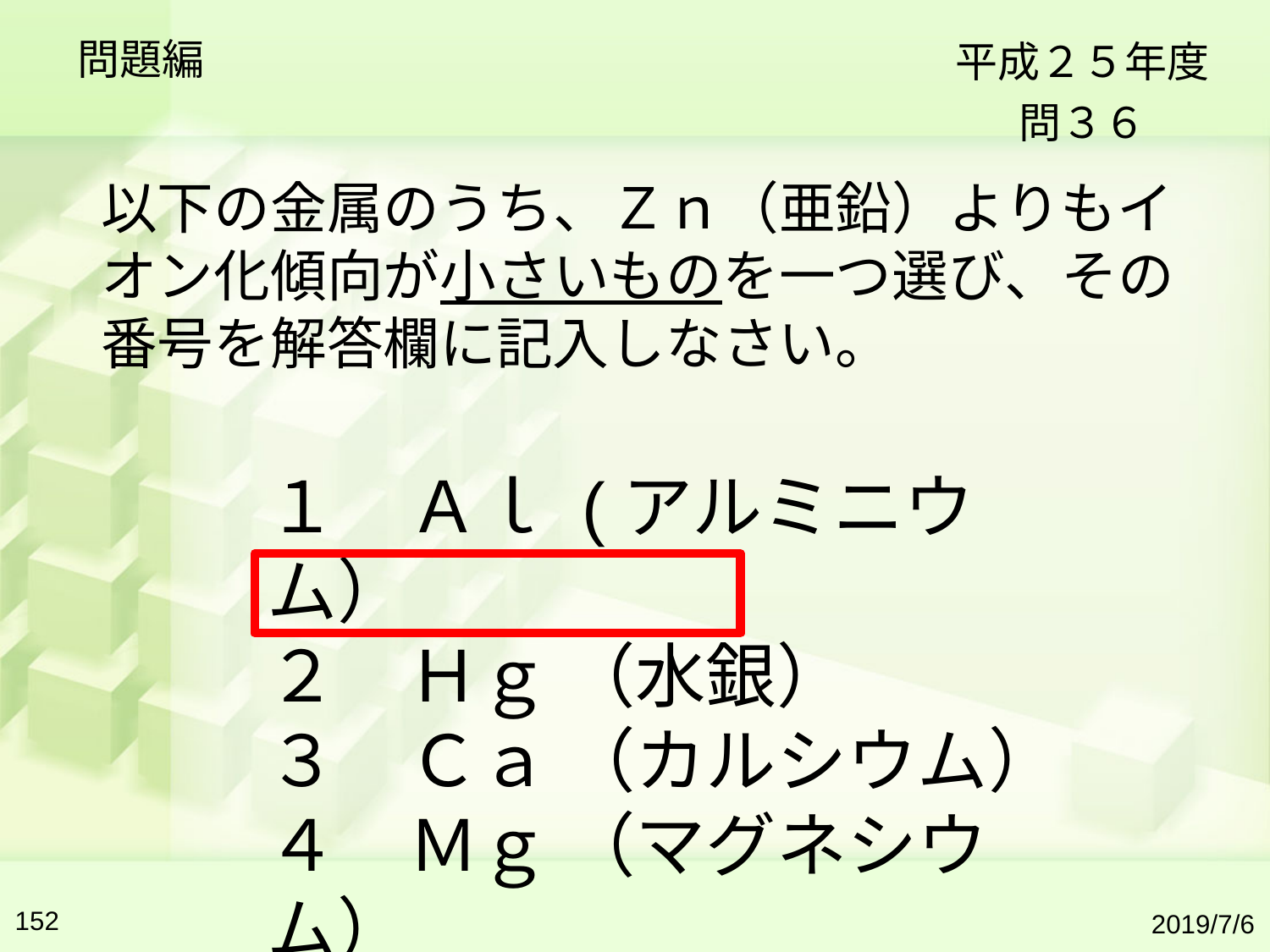

問題編
平成２５年度
問３６
以下の金属のうち、Ｚｎ（亜鉛）よりもイオン化傾向が小さいものを一つ選び、その番号を解答欄に記入しなさい。
１　Ａｌ (アルミニウム）
２　Ｈｇ （水銀）
３　Ｃａ （カルシウム）
４　Ｍｇ （マグネシウム）

152
2019/7/6